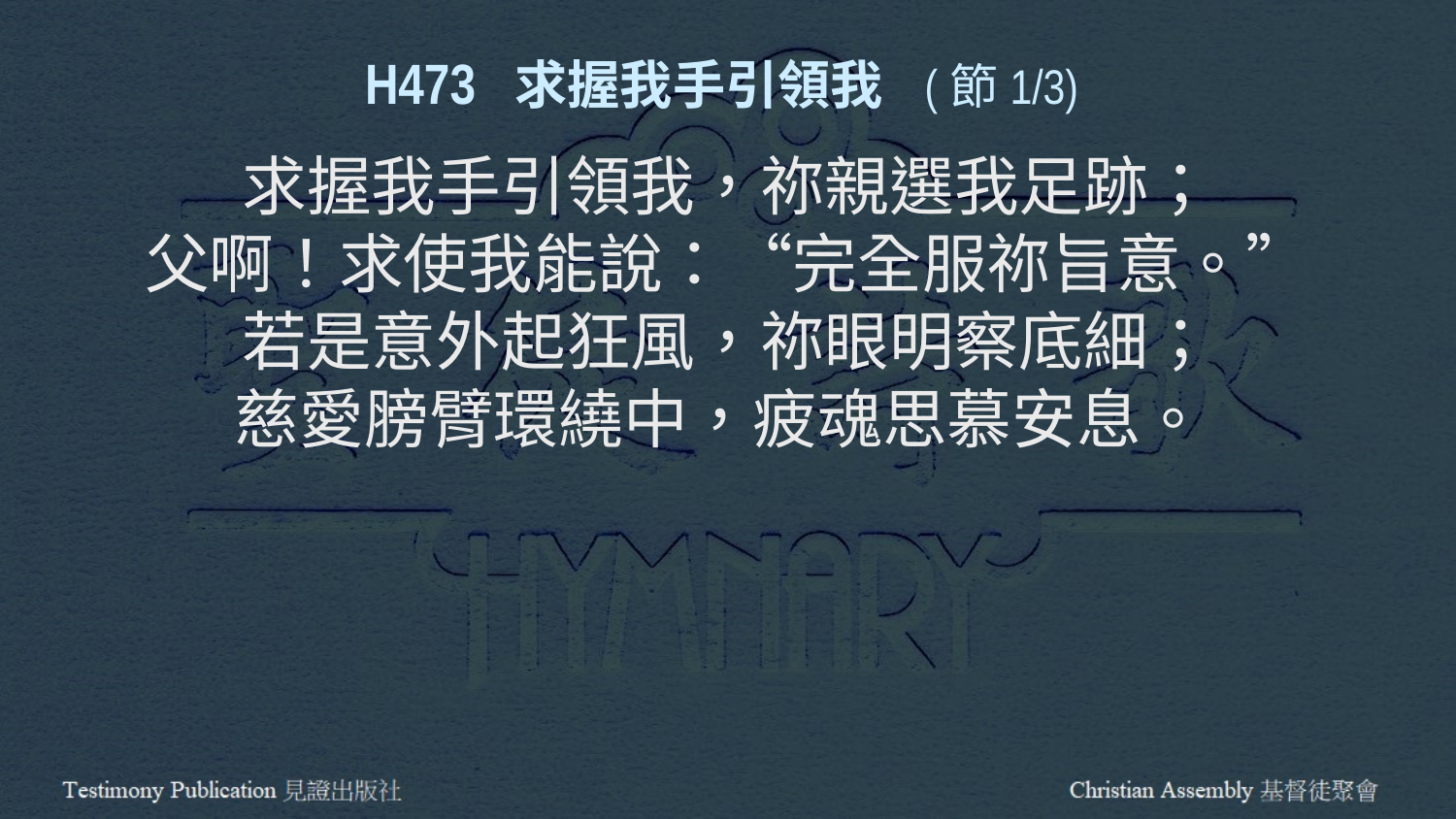

H473  求握我手引領我 (節1/3)
求握我手引領我，祢親選我足跡；
父啊！求使我能說：“完全服祢旨意。”
若是意外起狂風，祢眼明察底細；
慈愛膀臂環繞中，疲魂思慕安息。